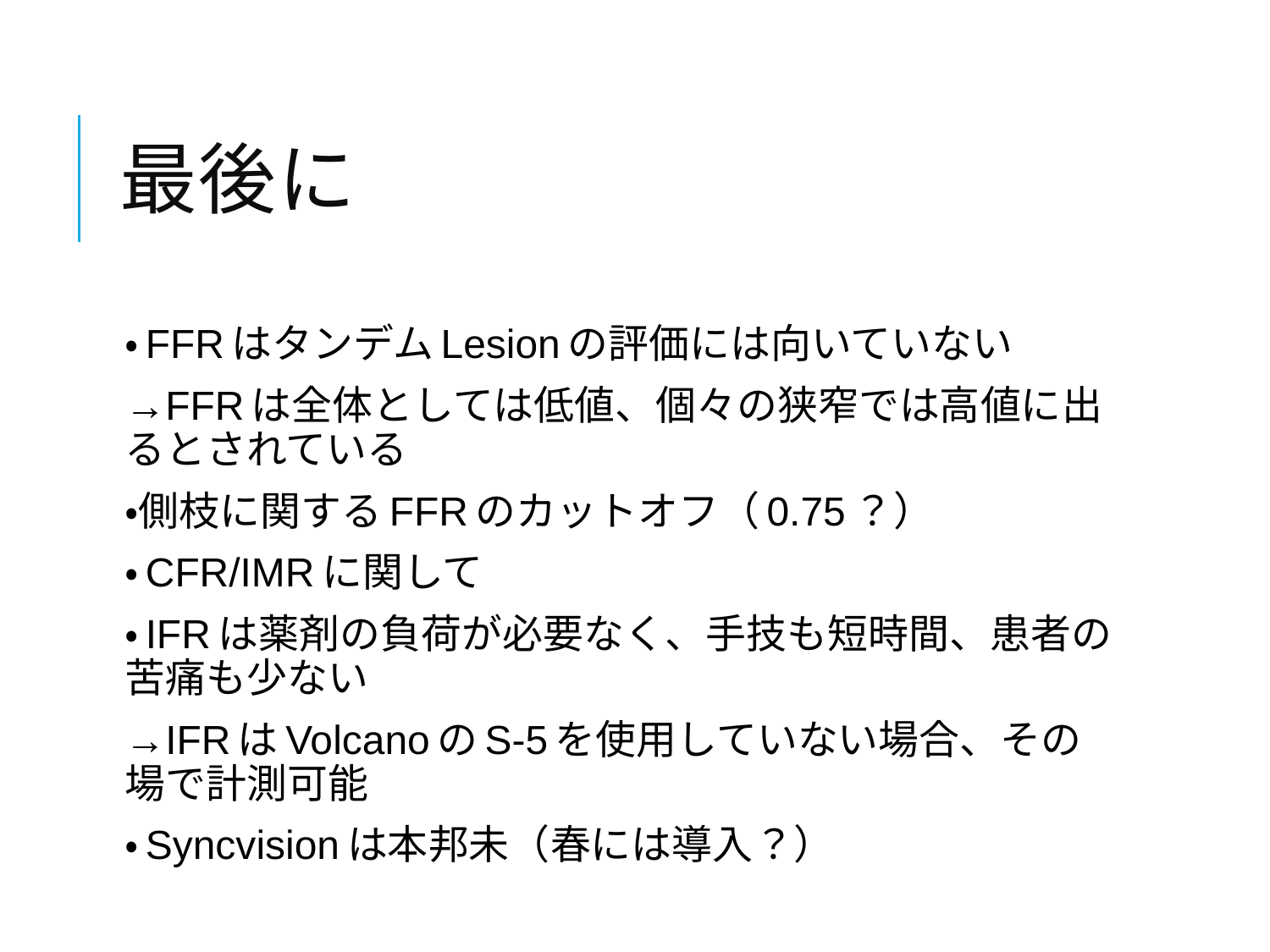

# 最後に
・FFRはタンデムLesionの評価には向いていない
→FFRは全体としては低値、個々の狭窄では高値に出るとされている
・側枝に関するFFRのカットオフ（0.75？）
・CFR/IMRに関して
・IFRは薬剤の負荷が必要なく、手技も短時間、患者の苦痛も少ない
→IFRはVolcanoのS-5を使用していない場合、その場で計測可能
・Syncvisionは本邦未（春には導入？）